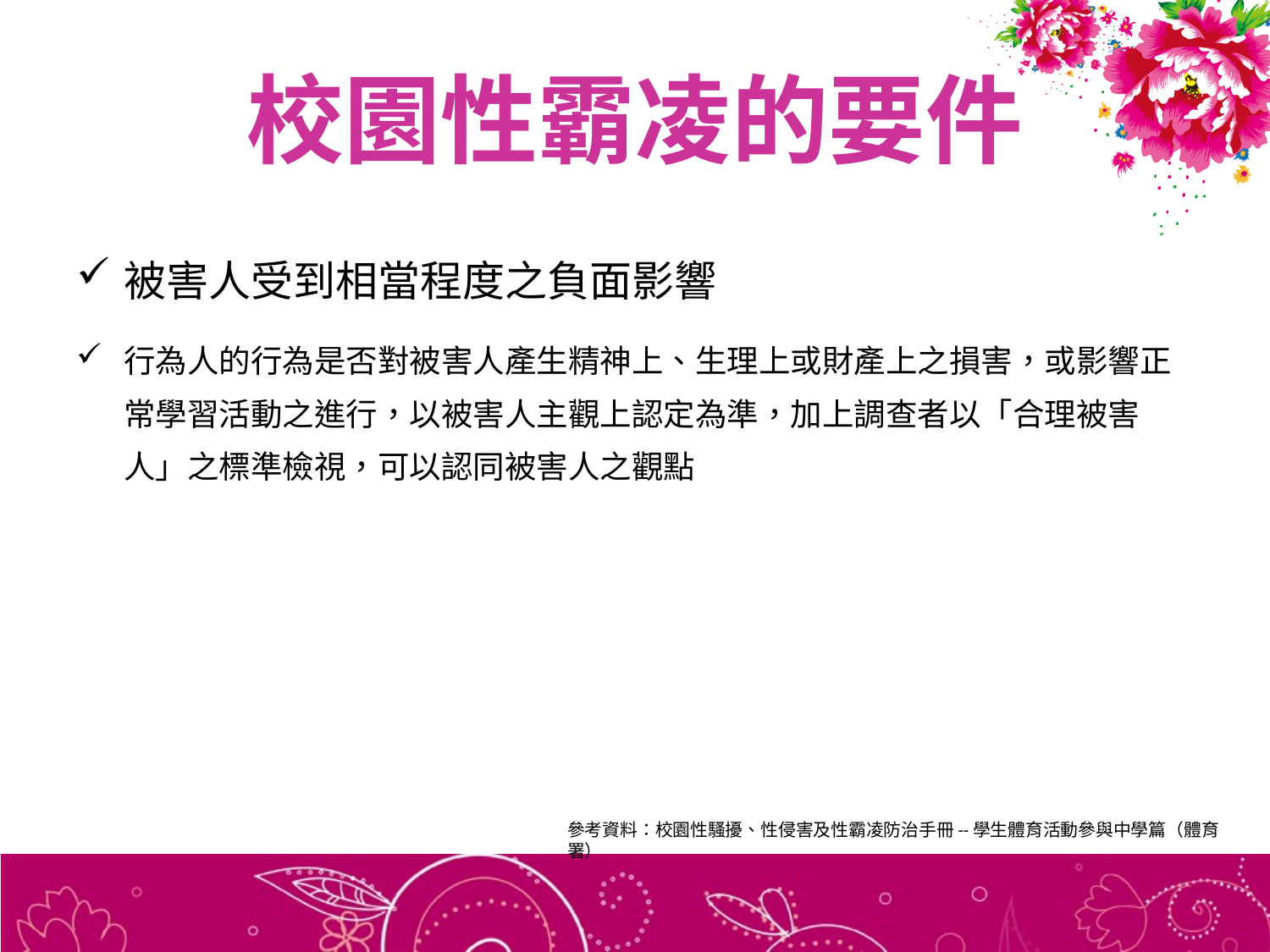

# 校園性霸凌的要件
被害人受到相當程度之負面影響
行為人的行為是否對被害人產生精神上、生理上或財產上之損害，或影響正常學習活動之進行，以被害人主觀上認定為準，加上調查者以「合理被害人」之標準檢視，可以認同被害人之觀點
參考資料：校園性騷擾、性侵害及性霸凌防治手冊--學生體育活動參與中學篇（體育署）